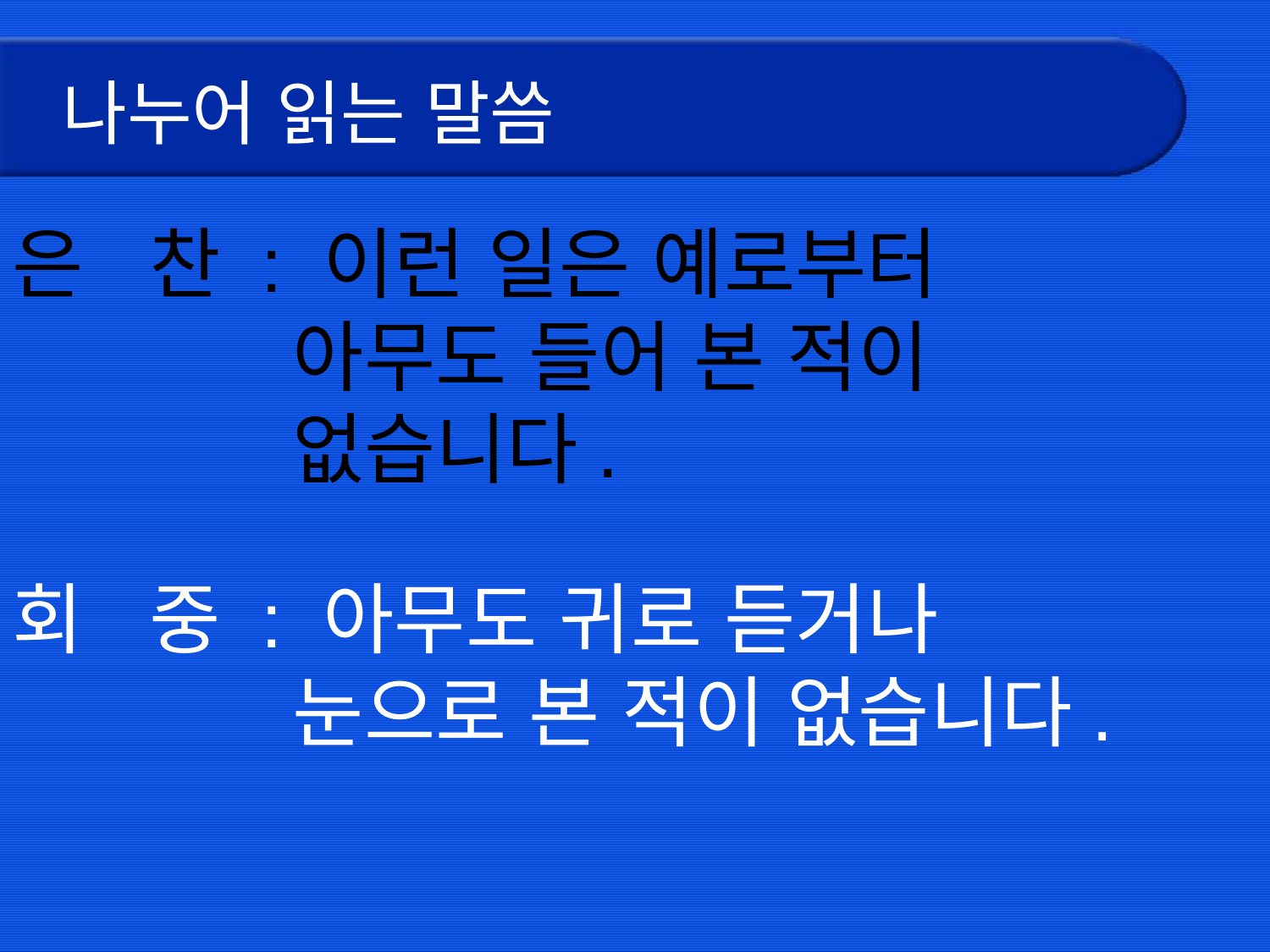

# 나누어 읽는 말씀
은   찬 : 이런 일은 예로부터
            아무도 들어 본 적이
            없습니다.

회   중 : 아무도 귀로 듣거나
            눈으로 본 적이 없습니다.